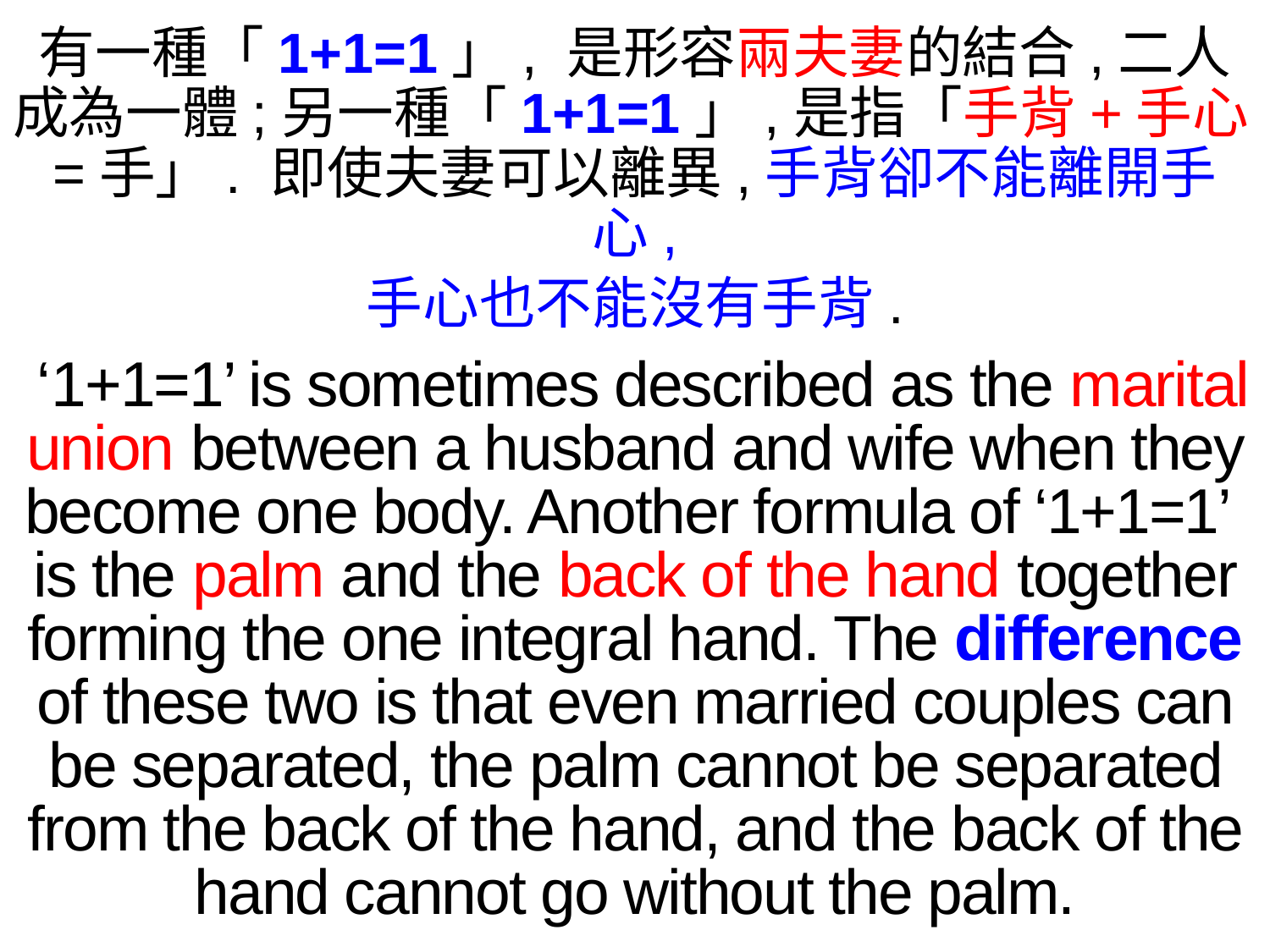

有一種「1+1=1」, 是形容兩夫妻的結合,二人成為一體;另一種「1+1=1」,是指「手背+手心=手」. 即使夫妻可以離異,手背卻不能離開手心,
手心也不能沒有手背.
 ‘1+1=1’ is sometimes described as the marital union between a husband and wife when they become one body. Another formula of ‘1+1=1’
is the palm and the back of the hand together forming the one integral hand. The difference of these two is that even married couples can be separated, the palm cannot be separated from the back of the hand, and the back of the hand cannot go without the palm.